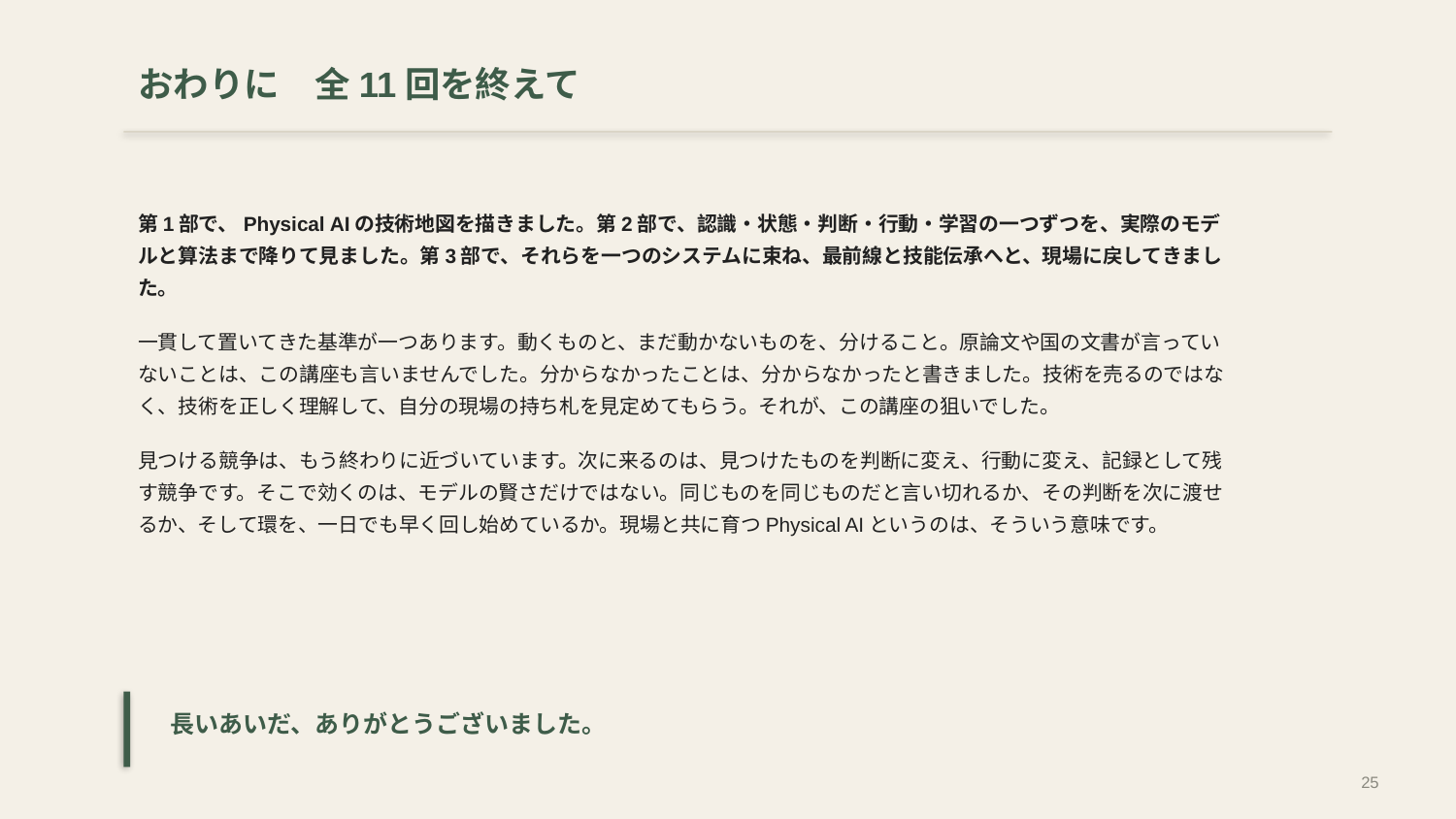

おわりに　全11回を終えて

第1部で、Physical AIの技術地図を描きました。第2部で、認識・状態・判断・行動・学習の一つずつを、実際のモデルと算法まで降りて見ました。第3部で、それらを一つのシステムに束ね、最前線と技能伝承へと、現場に戻してきました。
一貫して置いてきた基準が一つあります。動くものと、まだ動かないものを、分けること。原論文や国の文書が言っていないことは、この講座も言いませんでした。分からなかったことは、分からなかったと書きました。技術を売るのではなく、技術を正しく理解して、自分の現場の持ち札を見定めてもらう。それが、この講座の狙いでした。
見つける競争は、もう終わりに近づいています。次に来るのは、見つけたものを判断に変え、行動に変え、記録として残す競争です。そこで効くのは、モデルの賢さだけではない。同じものを同じものだと言い切れるか、その判断を次に渡せるか、そして環を、一日でも早く回し始めているか。現場と共に育つPhysical AIというのは、そういう意味です。

長いあいだ、ありがとうございました。
25